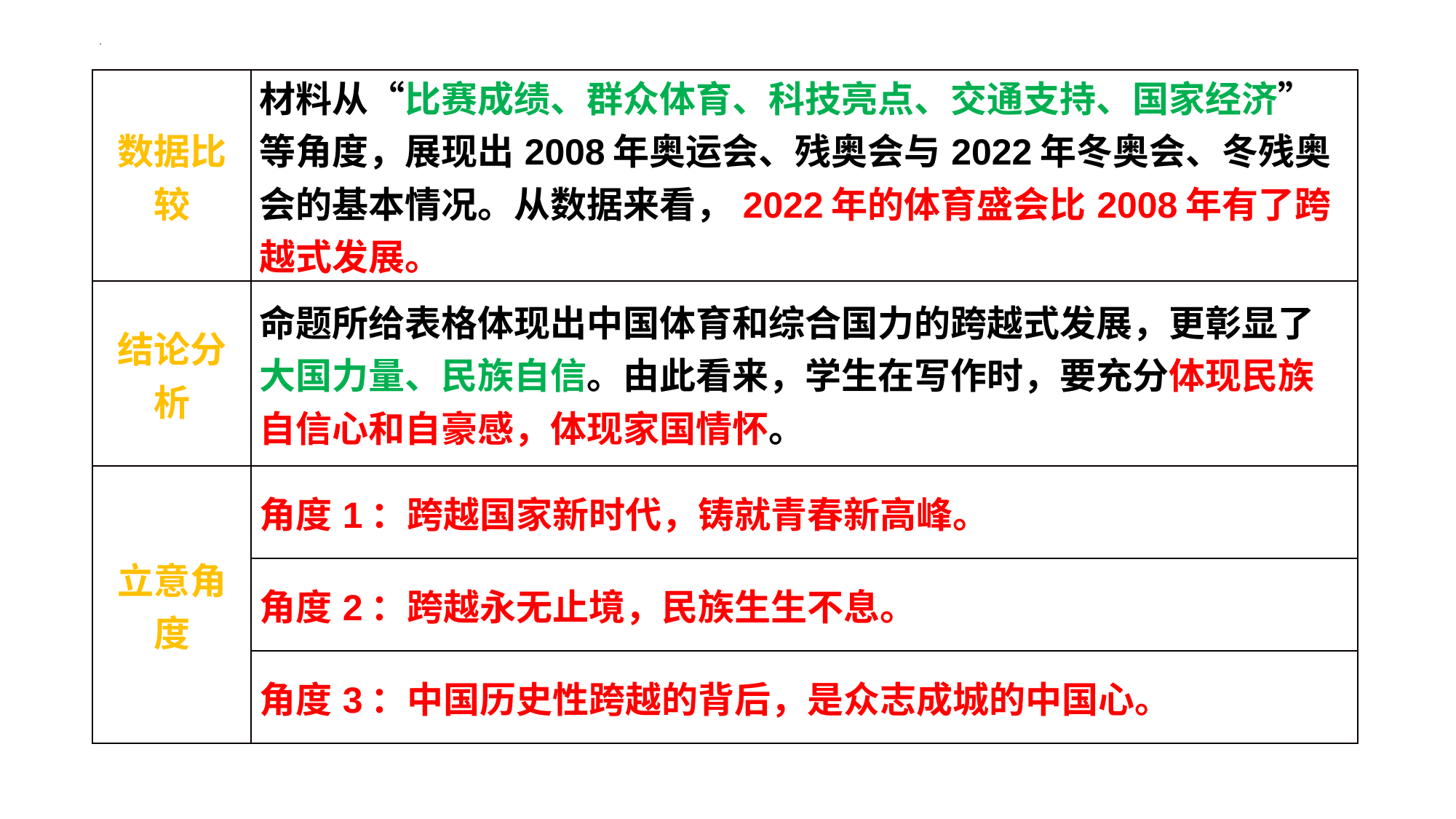

| 数据比较 | 材料从“比赛成绩、群众体育、科技亮点、交通支持、国家经济”等角度，展现出2008年奥运会、残奥会与2022年冬奥会、冬残奥会的基本情况。从数据来看，2022年的体育盛会比2008年有了跨越式发展。 |
| --- | --- |
| 结论分析 | 命题所给表格体现出中国体育和综合国力的跨越式发展，更彰显了大国力量、民族自信。由此看来，学生在写作时，要充分体现民族自信心和自豪感，体现家国情怀。 |
| 立意角度 | 角度1：跨越国家新时代，铸就青春新高峰。 |
|  | 角度2：跨越永无止境，民族生生不息。 |
|  | 角度3：中国历史性跨越的背后，是众志成城的中国心。 |